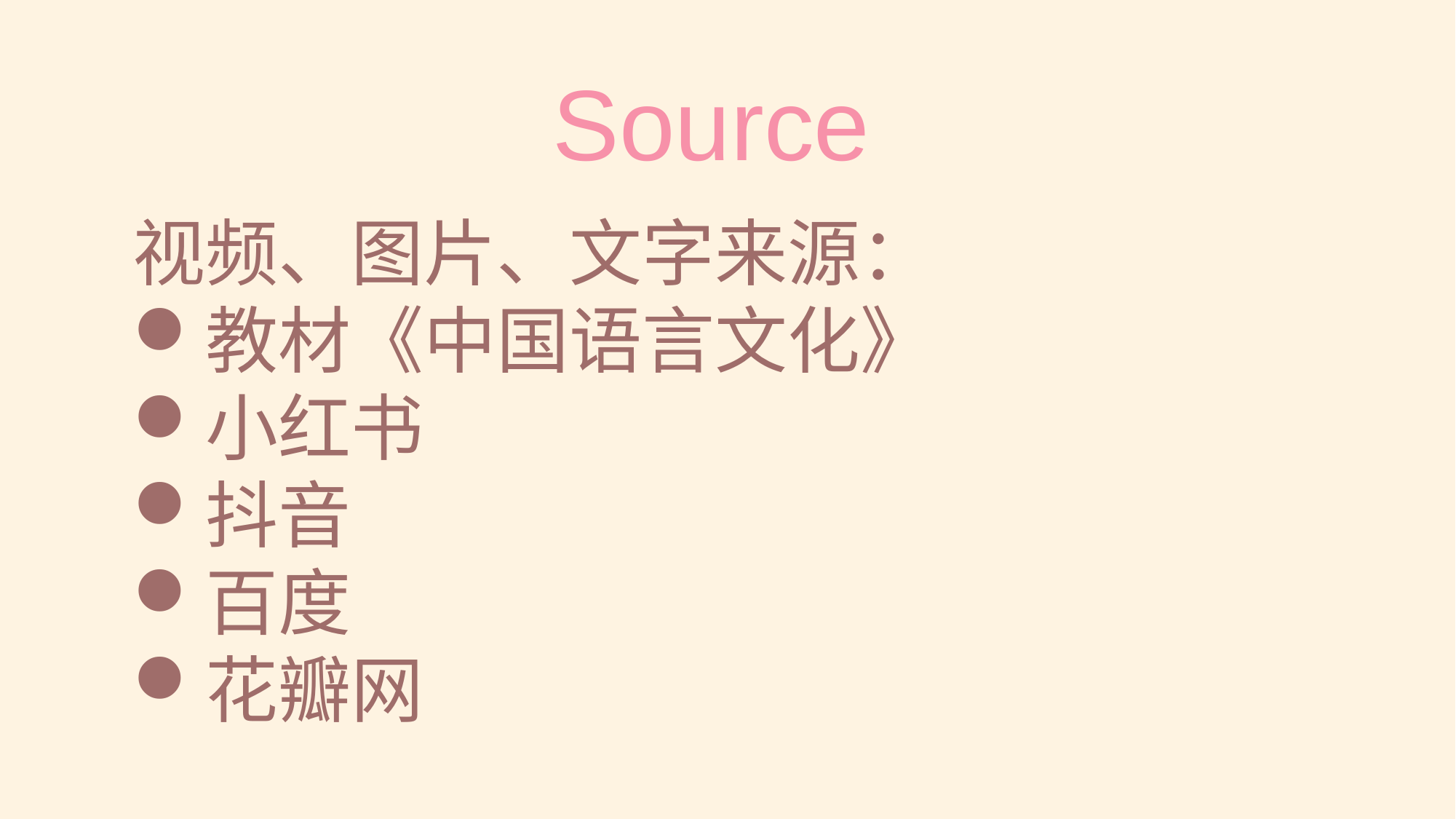

Source
视频、图片、文字来源：
教材《中国语言文化》
小红书
抖音
百度
花瓣网